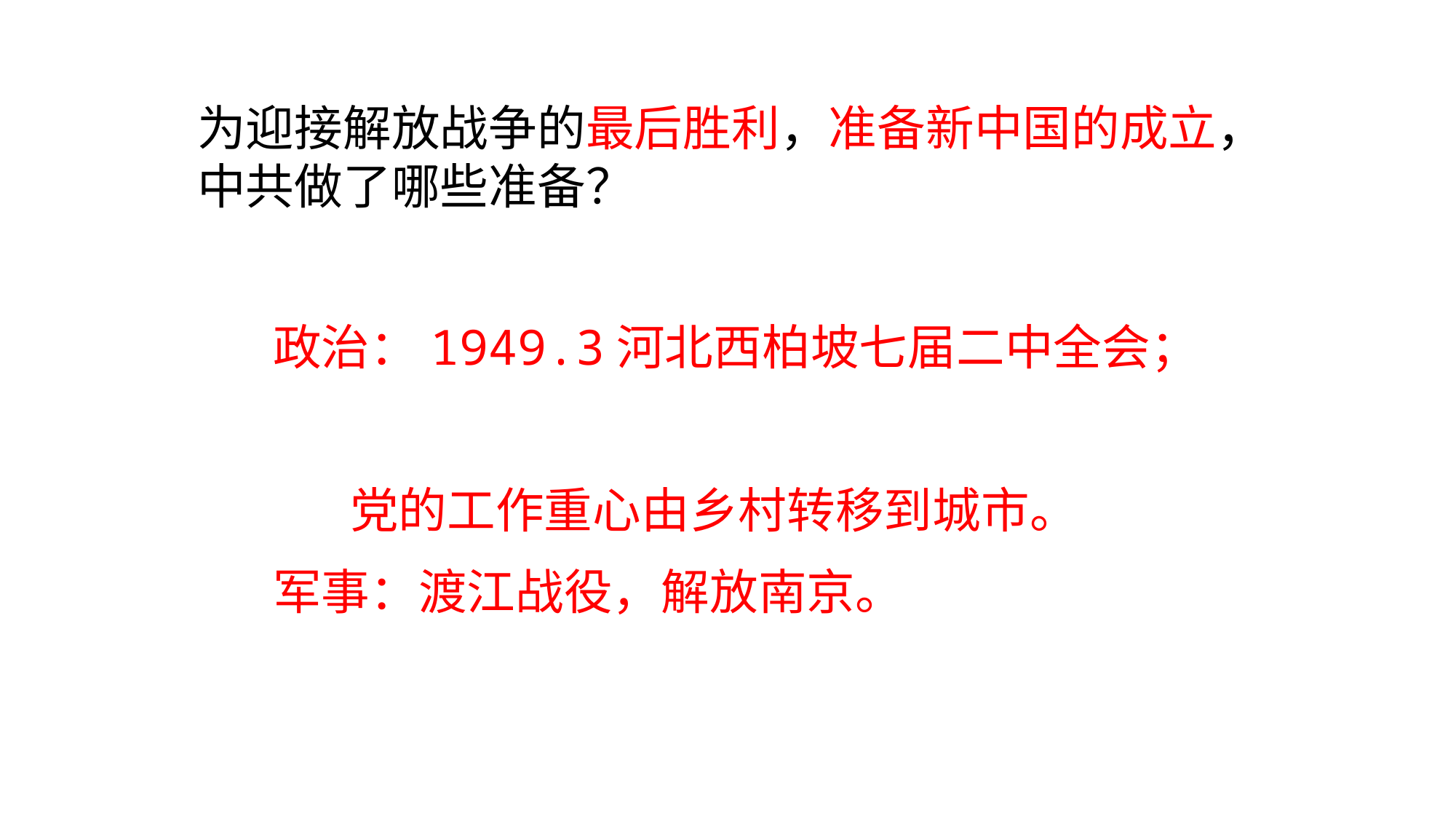

为迎接解放战争的最后胜利，准备新中国的成立，中共做了哪些准备？
政治：1949.3河北西柏坡七届二中全会；
      党的工作重心由乡村转移到城市。
军事：渡江战役，解放南京。